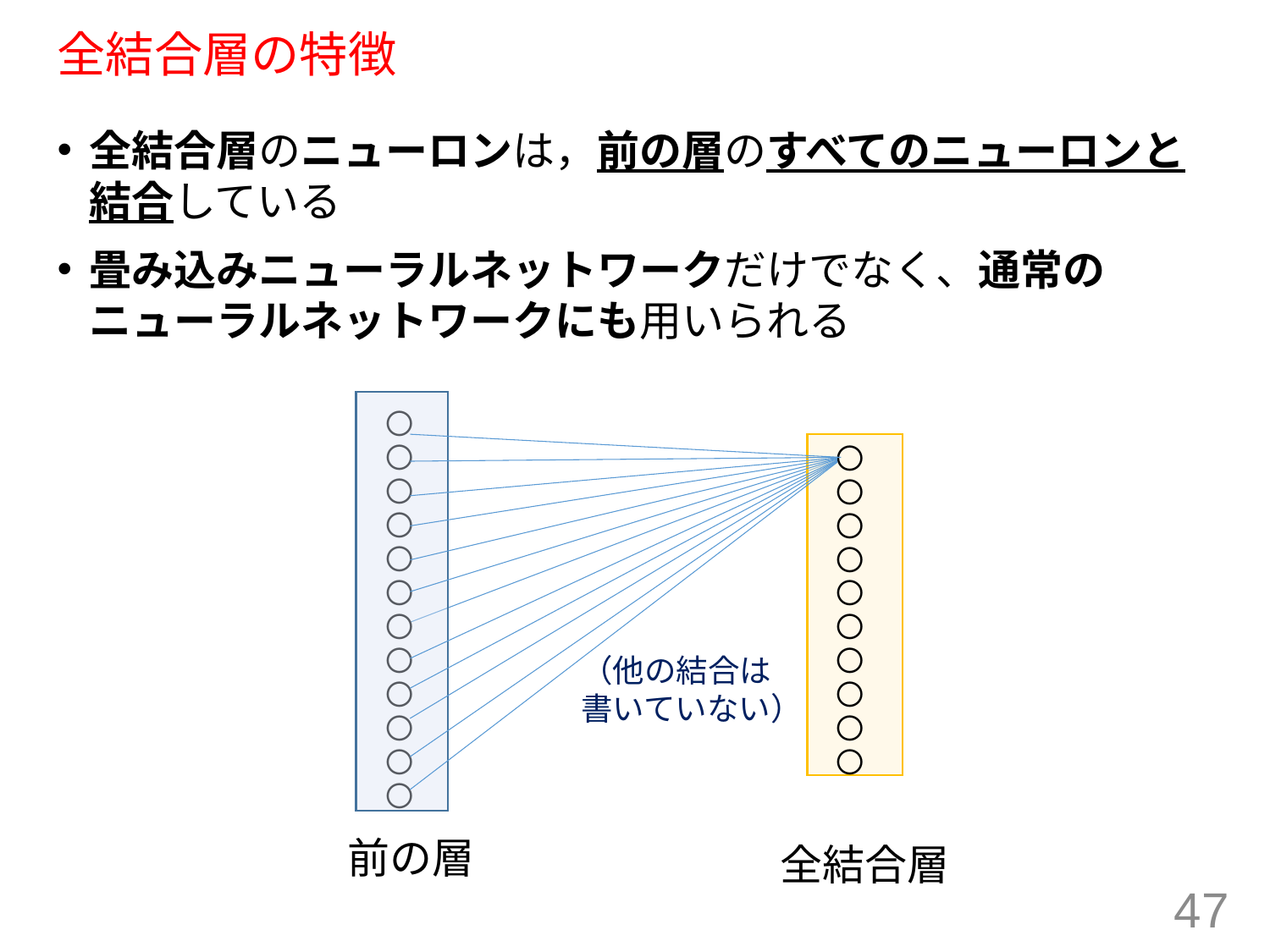

# 全結合層の特徴
全結合層のニューロンは，前の層のすべてのニューロンと結合している
畳み込みニューラルネットワークだけでなく、通常のニューラルネットワークにも用いられる

〇
〇
〇
〇
〇
〇
〇
〇
〇
〇
〇
〇

〇
〇
〇
〇
〇
〇
〇
〇
〇
〇
（他の結合は
書いていない）
前の層
全結合層
47